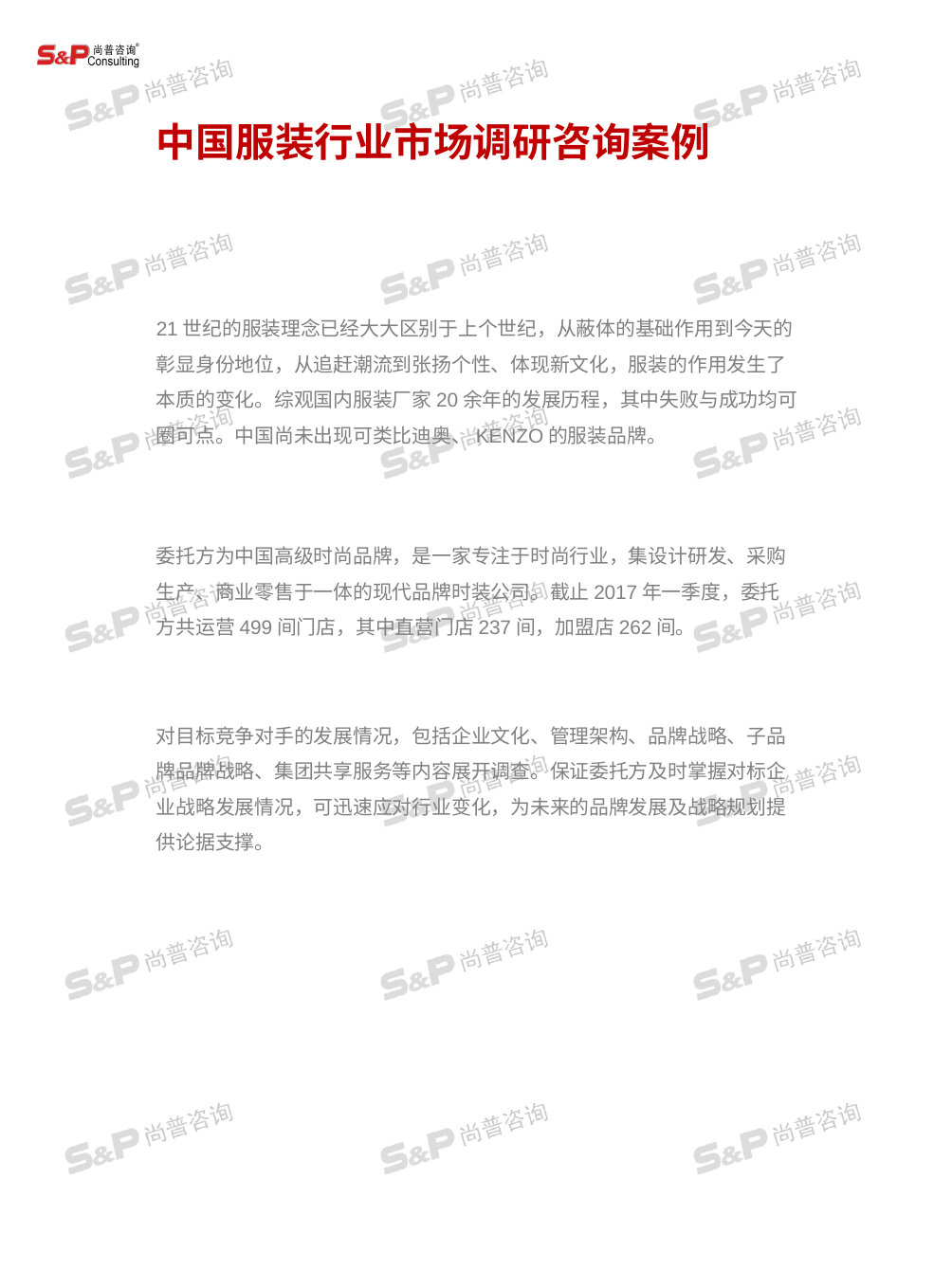

中国服装行业市场调研咨询案例

21世纪的服装理念已经大大区别于上个世纪，从蔽体的基础作用到今天的彰显身份地位，从追赶潮流到张扬个性、体现新文化，服装的作用发生了本质的变化。综观国内服装厂家20余年的发展历程，其中失败与成功均可圈可点。中国尚未出现可类比迪奥、KENZO的服装品牌。

委托方为中国高级时尚品牌，是一家专注于时尚行业，集设计研发、采购生产、商业零售于一体的现代品牌时装公司。截止2017年一季度，委托方共运营499间门店，其中直营门店237间，加盟店262间。

对目标竞争对手的发展情况，包括企业文化、管理架构、品牌战略、子品牌品牌战略、集团共享服务等内容展开调查。保证委托方及时掌握对标企业战略发展情况，可迅速应对行业变化，为未来的品牌发展及战略规划提供论据支撑。